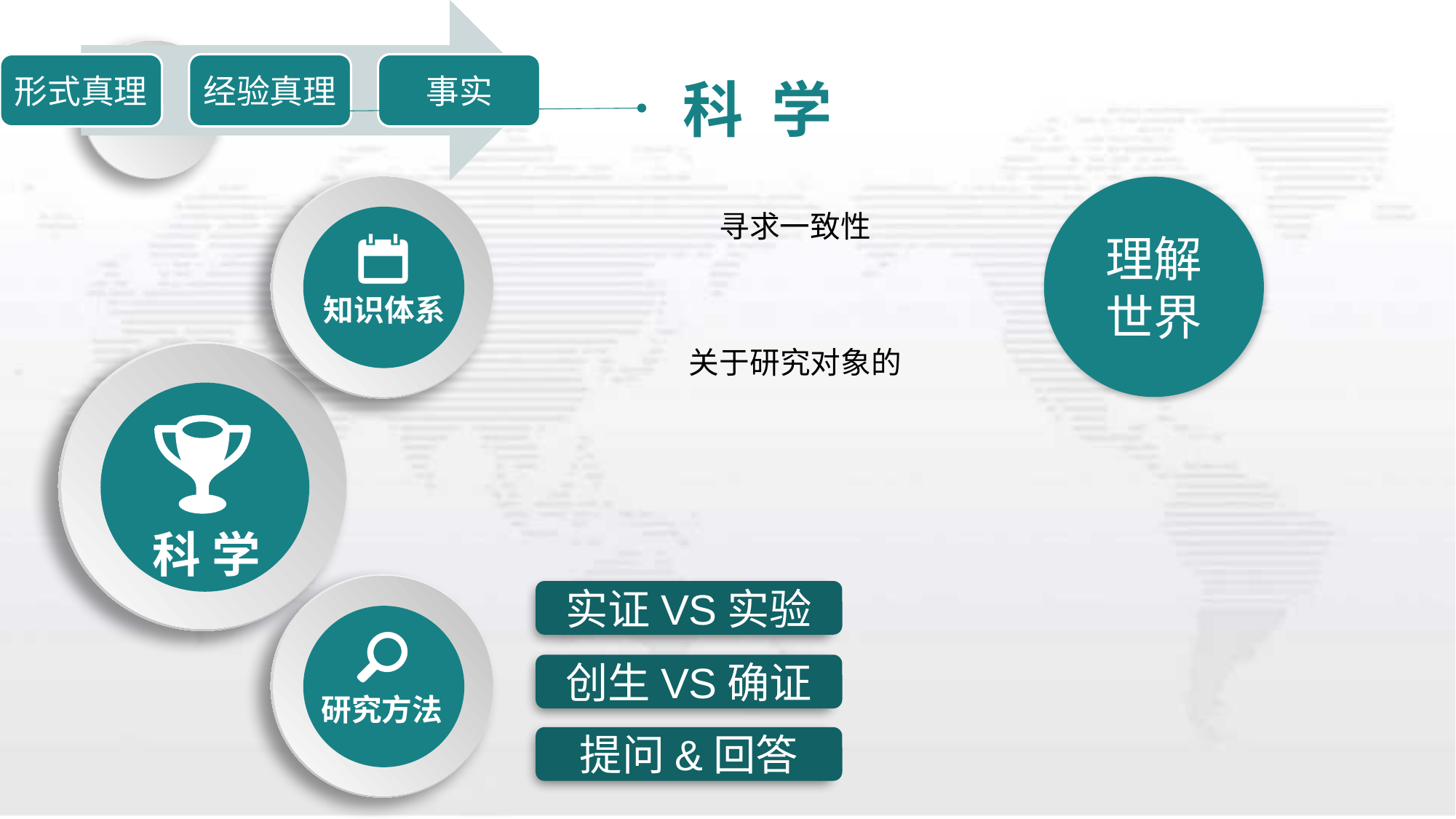

科  学
1

知识体系
理解世界
形式真理
经验真理
事实
寻求一致性
关于研究对象的

科 学

研究方法
实证VS实验
创生VS确证
提问&回答